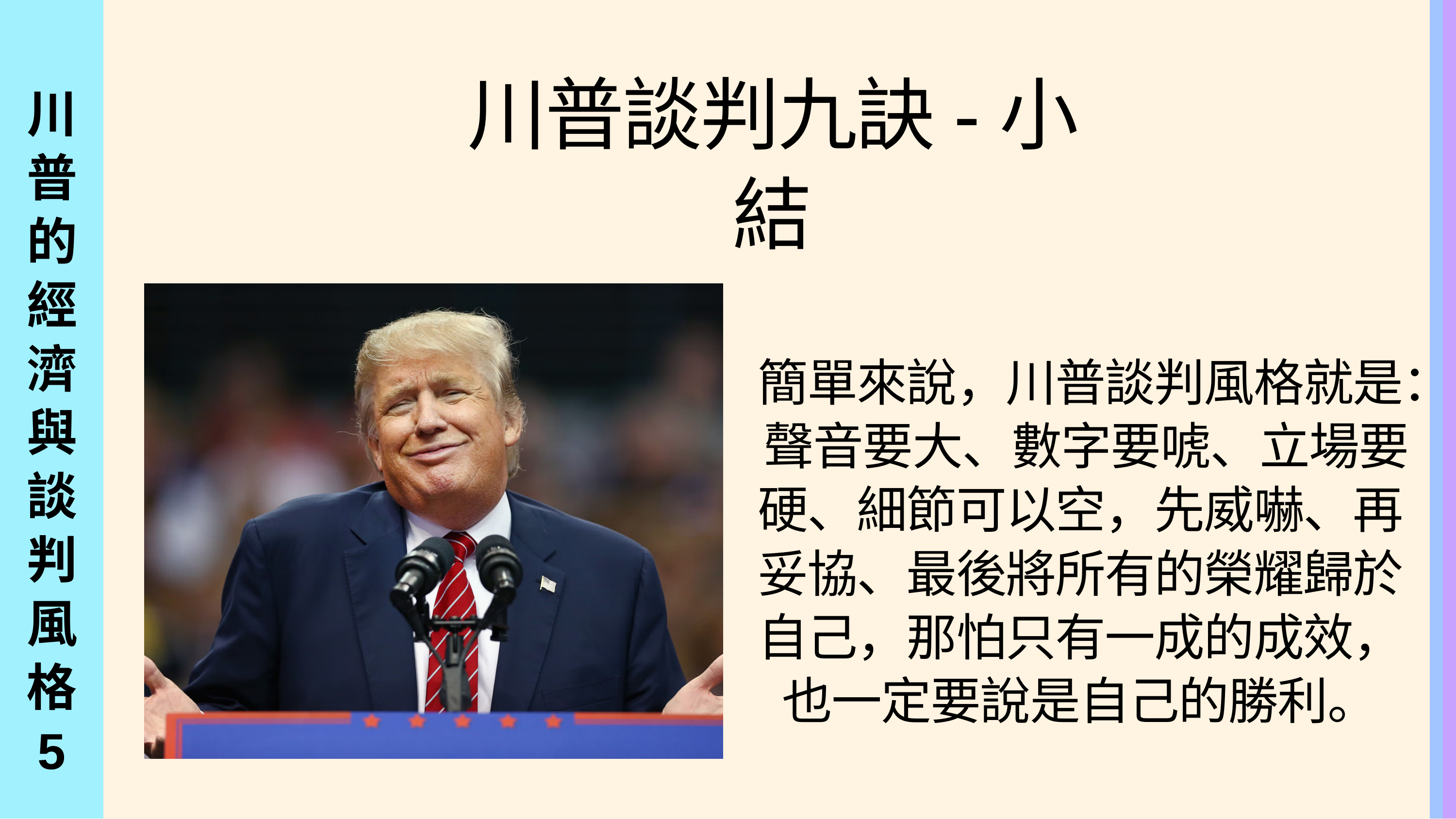

川普談判九訣-小結
川普的經濟與談判風格
5

簡單來說，川普談判風格就是： 聲音要大、數字要唬、立場要硬、細節可以空，先威嚇、再妥協、最後將所有的榮耀歸於自己，那怕只有一成的成效，也一定要說是自己的勝利。